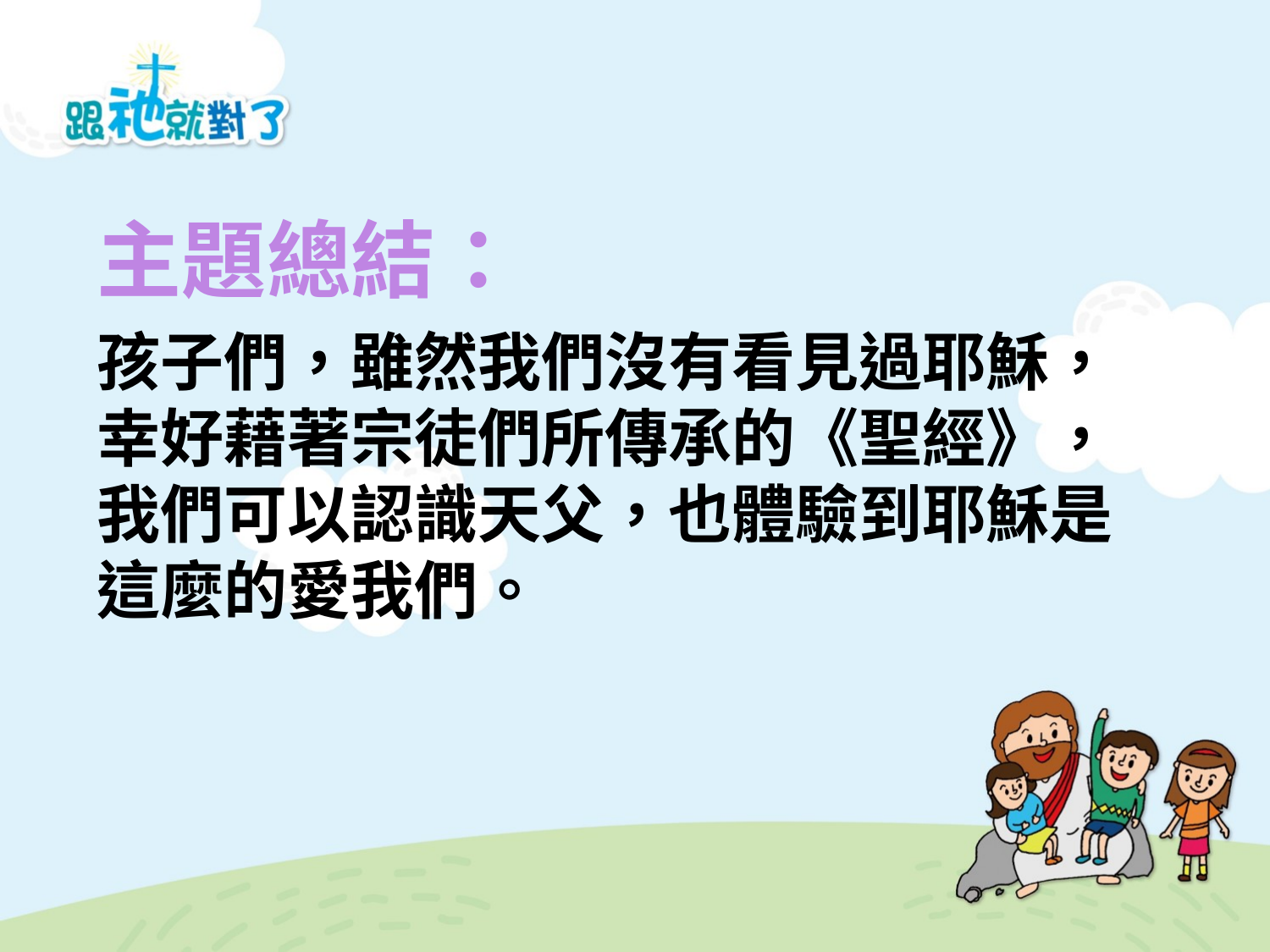

主題總結：
孩子們，雖然我們沒有看見過耶穌，幸好藉著宗徒們所傳承的《聖經》，我們可以認識天父，也體驗到耶穌是這麼的愛我們。